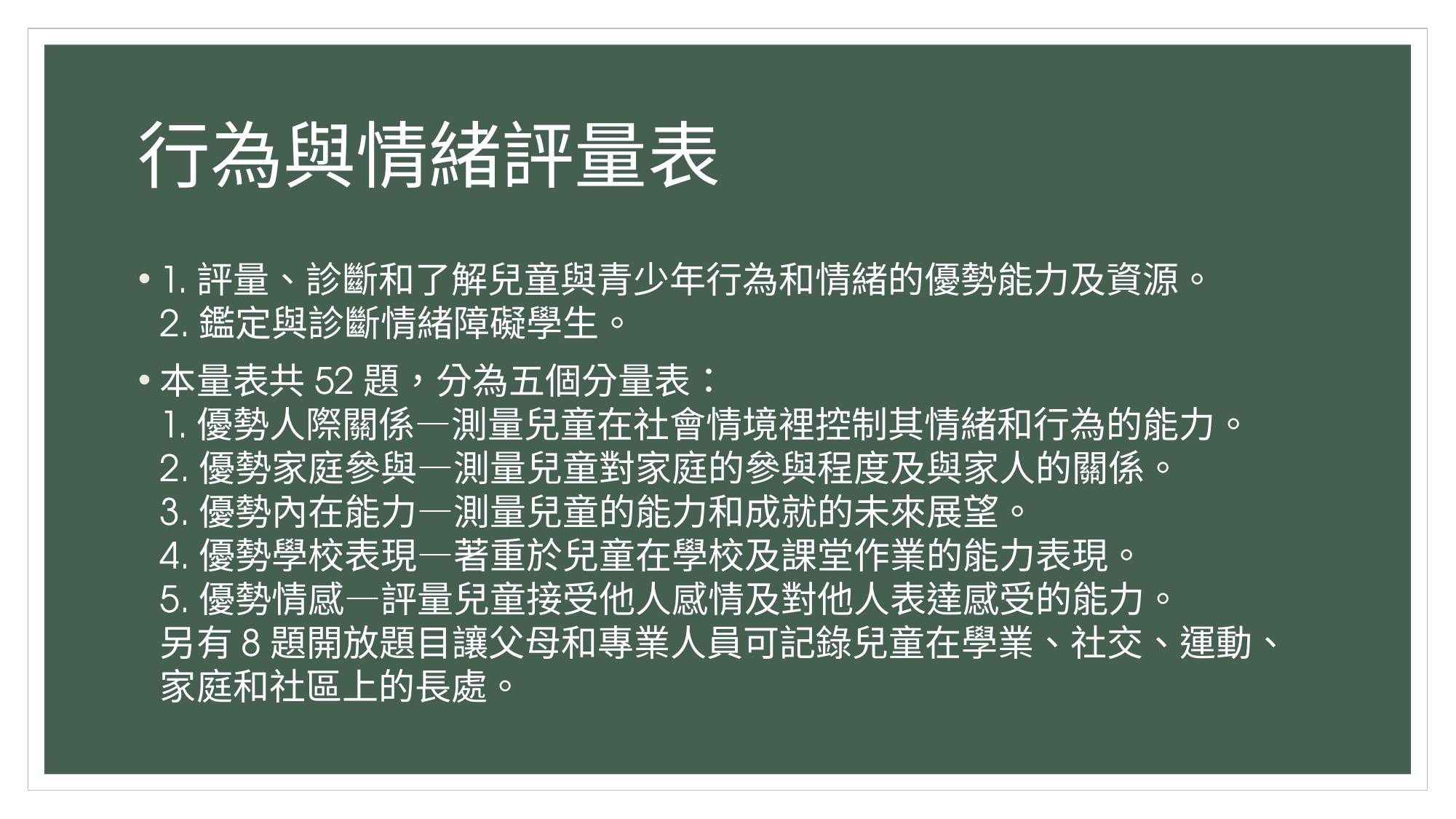

# 行為與情緒評量表
1.評量、診斷和了解兒童與青少年行為和情緒的優勢能力及資源。
2.鑑定與診斷情緒障礙學生。
本量表共52題，分為五個分量表：
1.優勢人際關係—測量兒童在社會情境裡控制其情緒和行為的能力。
2.優勢家庭參與—測量兒童對家庭的參與程度及與家人的關係。
3.優勢內在能力—測量兒童的能力和成就的未來展望。
4.優勢學校表現—著重於兒童在學校及課堂作業的能力表現。
5.優勢情感—評量兒童接受他人感情及對他人表達感受的能力。
另有8題開放題目讓父母和專業人員可記錄兒童在學業、社交、運動、家庭和社區上的長處。